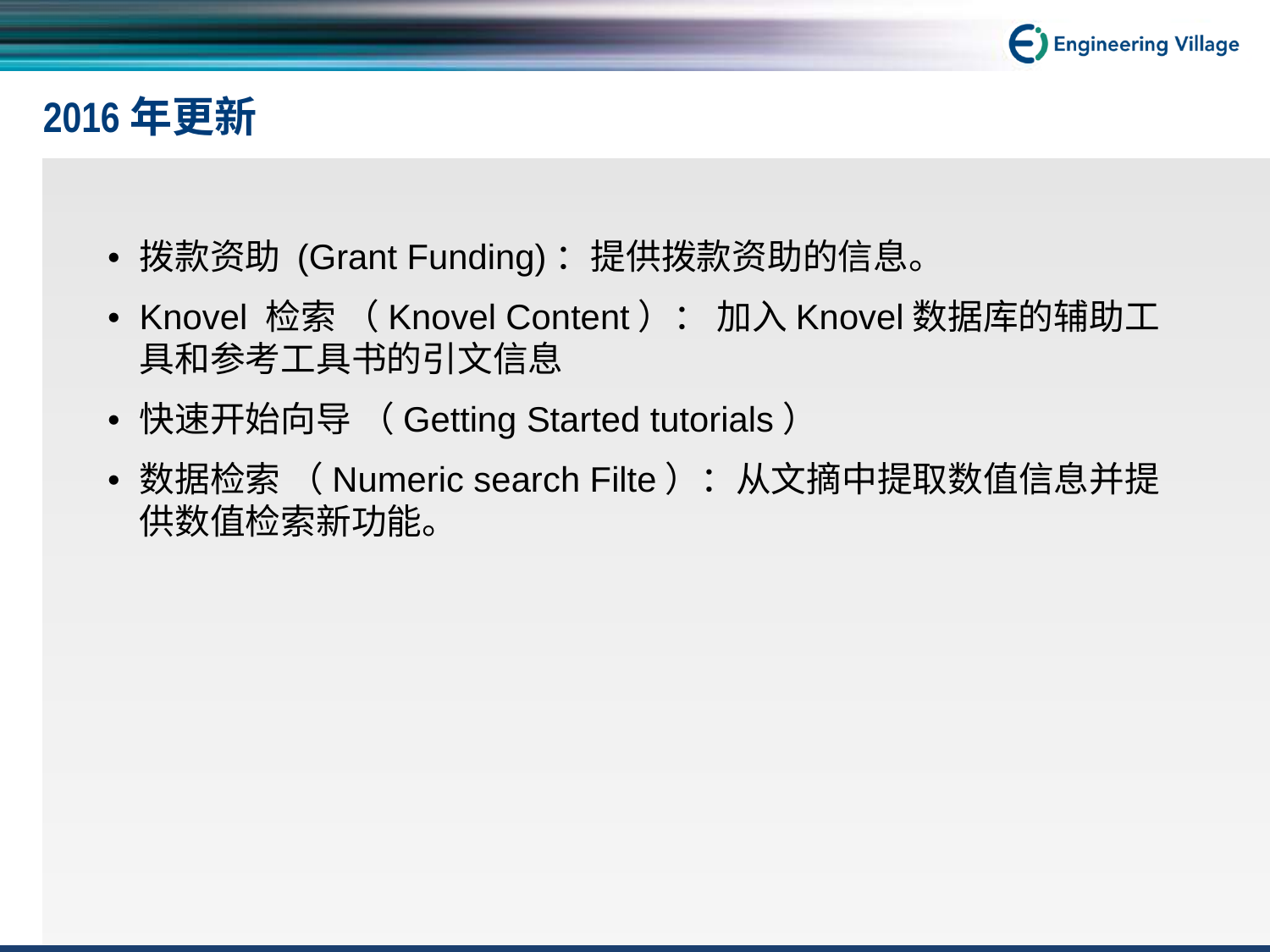

# 2016年更新
拨款资助 (Grant Funding)：提供拨款资助的信息。
Knovel 检索 （Knovel Content）： 加入Knovel数据库的辅助工具和参考工具书的引文信息
快速开始向导 （Getting Started tutorials）
数据检索 （Numeric search Filte）：从文摘中提取数值信息并提供数值检索新功能。